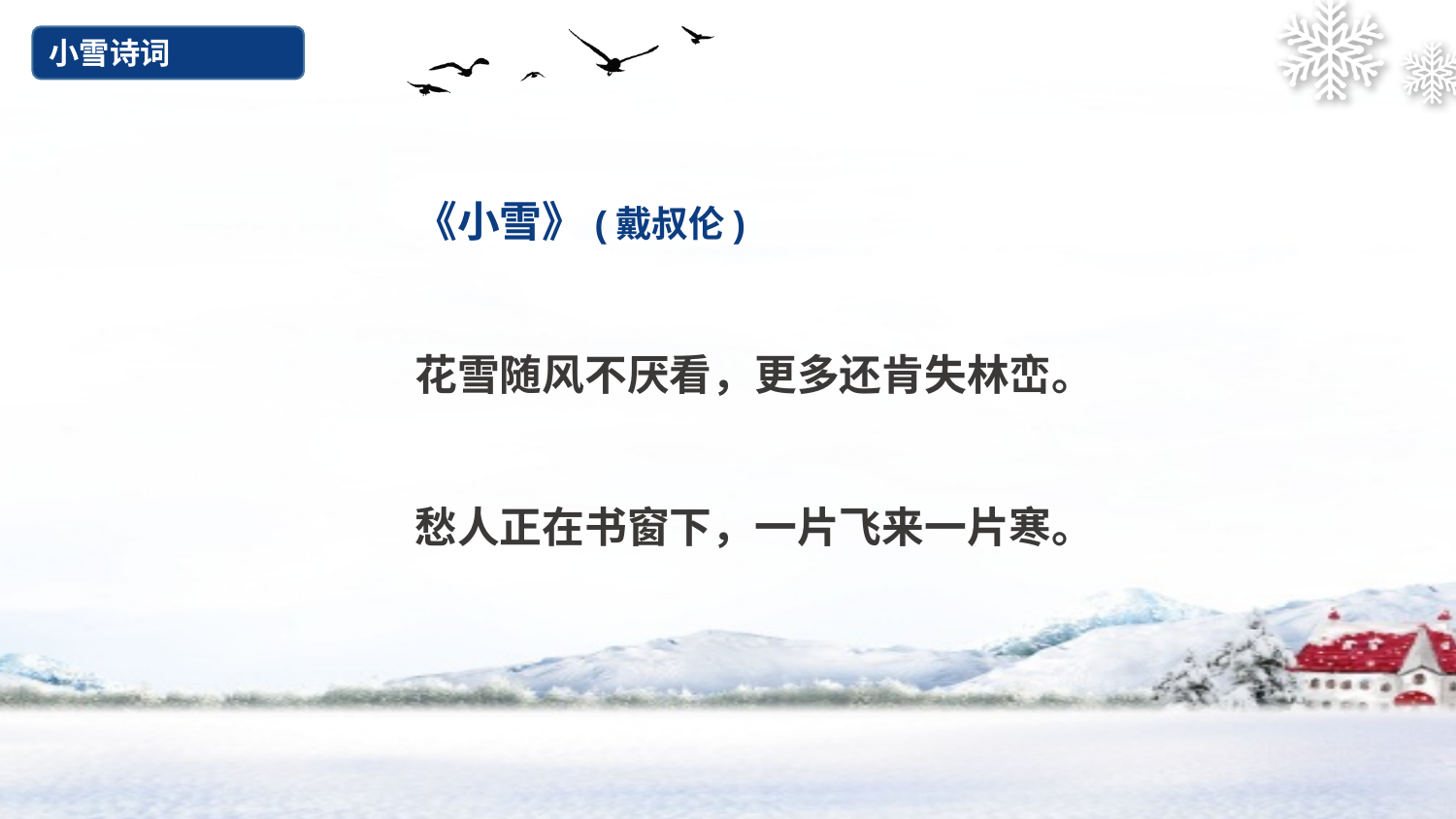

小雪诗词
《小雪》(戴叔伦)

花雪随风不厌看，更多还肯失林峦。

愁人正在书窗下，一片飞来一片寒。